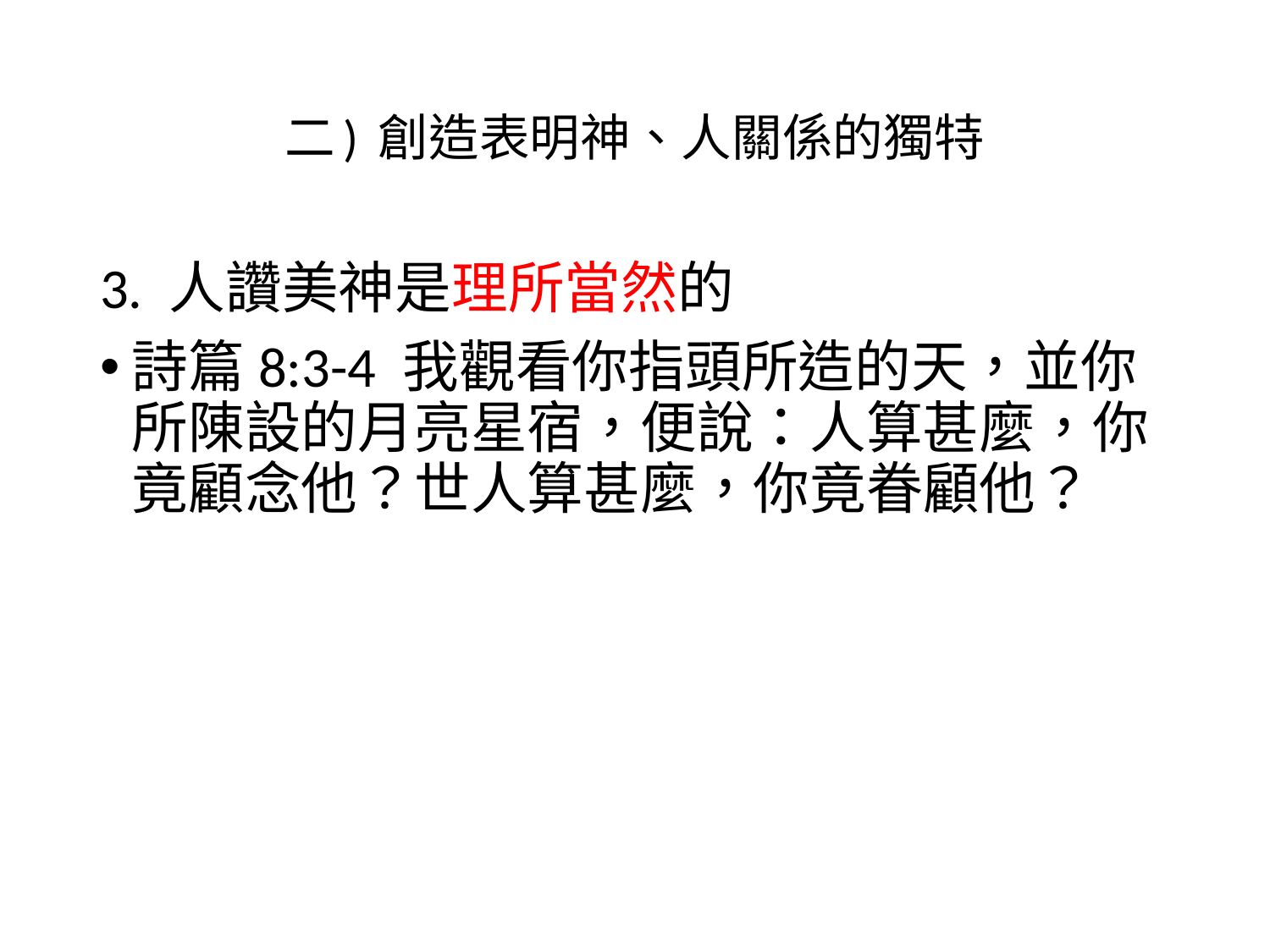

# 二) 創造表明神、人關係的獨特
3. 人讚美神是理所當然的
詩篇8:3-4 我觀看你指頭所造的天，並你所陳設的月亮星宿，便說：人算甚麼，你竟顧念他？世人算甚麼，你竟眷顧他？